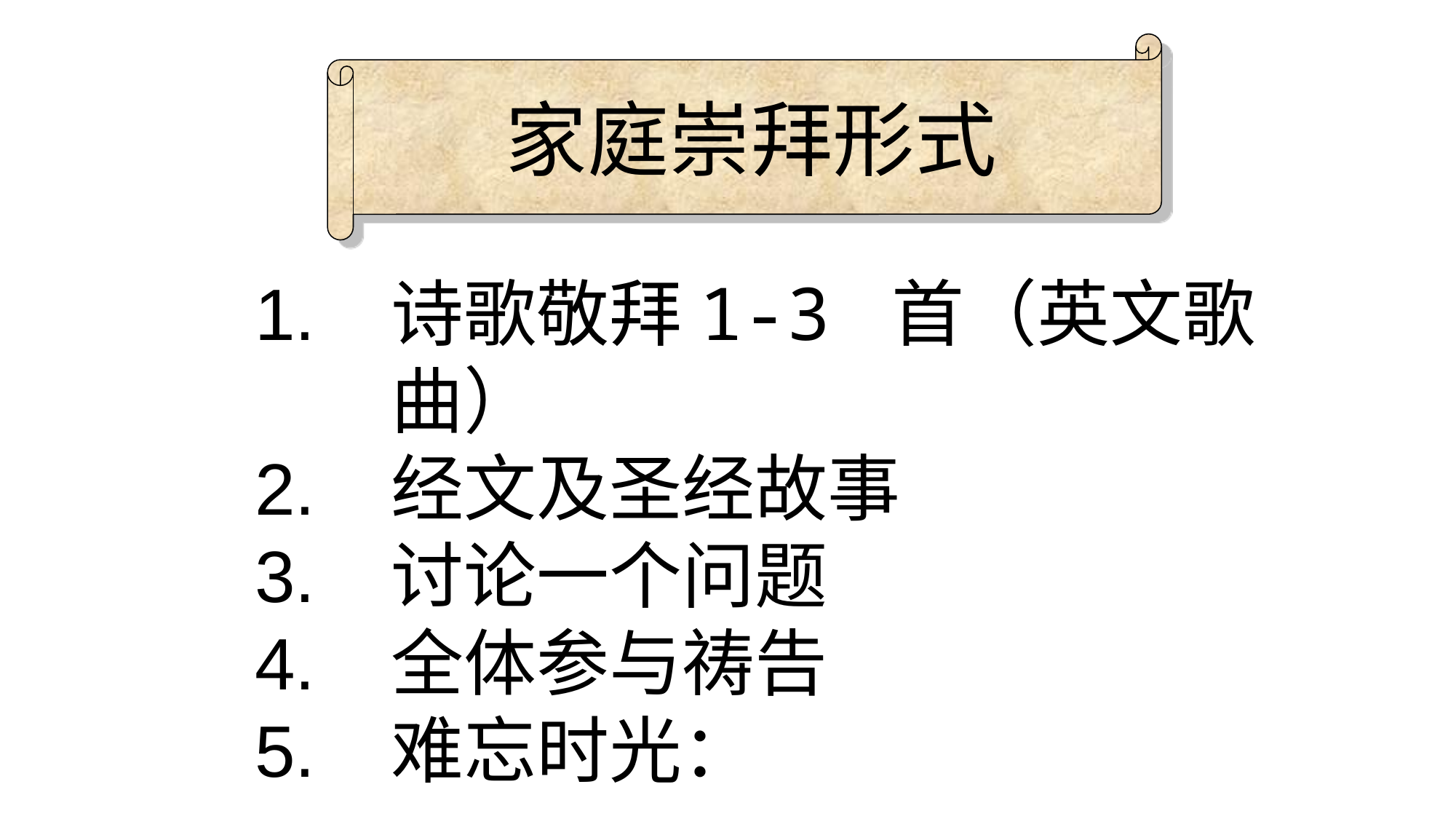

家庭崇拜形式
诗歌敬拜1-3 首（英文歌曲）
经文及圣经故事
讨论一个问题
全体参与祷告
难忘时光：